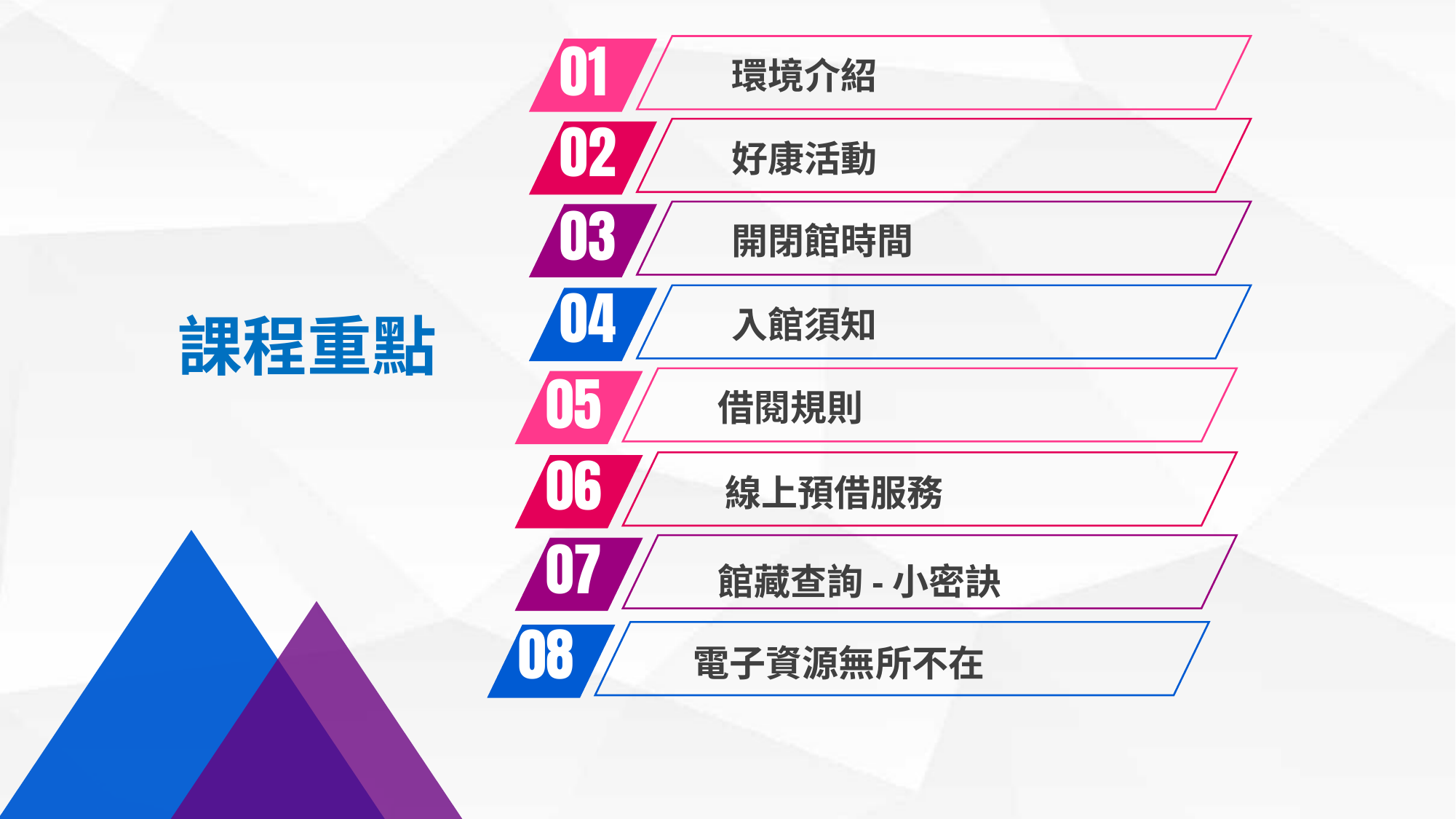

01

環境介紹
02

好康活動
03

開閉館時間
04

入館須知
課程重點

05

借閱規則
06

館藏查詢-小密訣
線上預借服務

07

08

電子資源無所不在